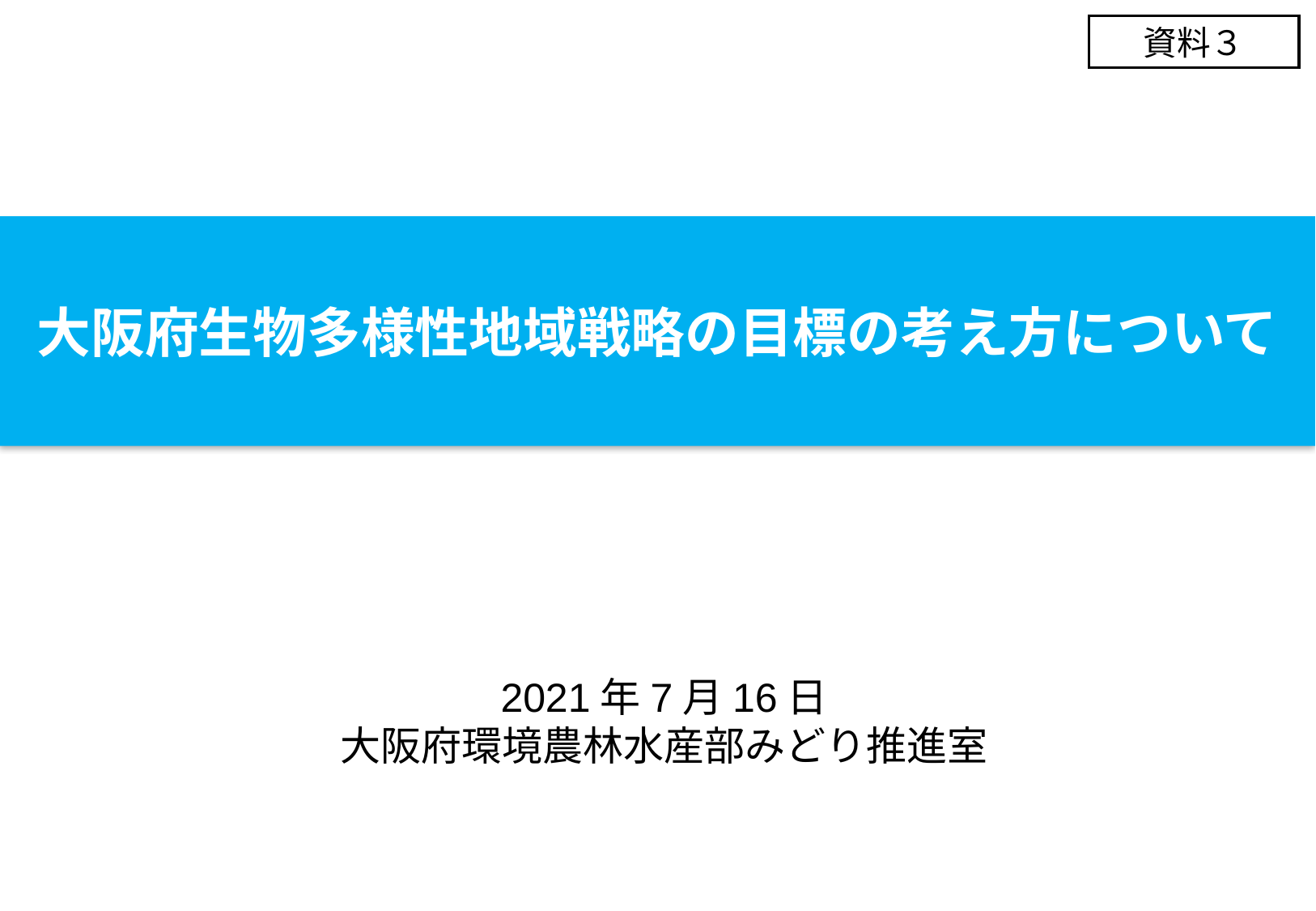

資料３
# 大阪府生物多様性地域戦略の目標の考え方について
2021年7月16日
大阪府環境農林水産部みどり推進室